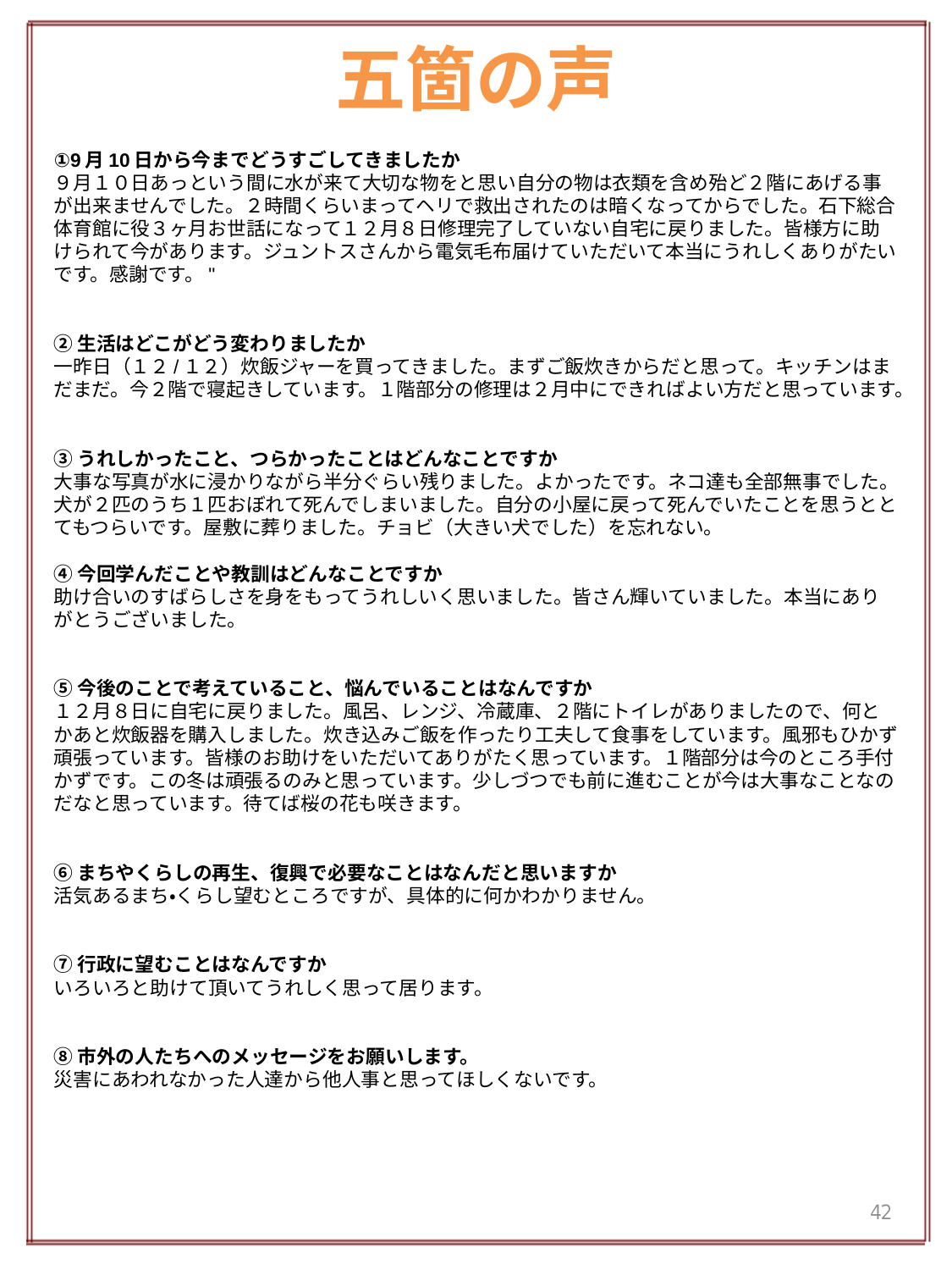

# 五箇の声
①9月10日から今までどうすごしてきましたか
９月１０日あっという間に水が来て大切な物をと思い自分の物は衣類を含め殆ど２階にあげる事が出来ませんでした。２時間くらいまってヘリで救出されたのは暗くなってからでした。石下総合体育館に役３ヶ月お世話になって１２月８日修理完了していない自宅に戻りました。皆様方に助けられて今があります。ジュントスさんから電気毛布届けていただいて本当にうれしくありがたいです。感謝です。"

②生活はどこがどう変わりましたか
一昨日（１２/１２）炊飯ジャーを買ってきました。まずご飯炊きからだと思って。キッチンはまだまだ。今２階で寝起きしています。１階部分の修理は２月中にできればよい方だと思っています。

③うれしかったこと、つらかったことはどんなことですか
大事な写真が水に浸かりながら半分ぐらい残りました。よかったです。ネコ達も全部無事でした。犬が２匹のうち１匹おぼれて死んでしまいました。自分の小屋に戻って死んでいたことを思うととてもつらいです。屋敷に葬りました。チョビ（大きい犬でした）を忘れない。

④今回学んだことや教訓はどんなことですか
助け合いのすばらしさを身をもってうれしいく思いました。皆さん輝いていました。本当にありがとうございました。

⑤今後のことで考えていること、悩んでいることはなんですか
１２月８日に自宅に戻りました。風呂、レンジ、冷蔵庫、２階にトイレがありましたので、何とかあと炊飯器を購入しました。炊き込みご飯を作ったり工夫して食事をしています。風邪もひかず頑張っています。皆様のお助けをいただいてありがたく思っています。１階部分は今のところ手付かずです。この冬は頑張るのみと思っています。少しづつでも前に進むことが今は大事なことなのだなと思っています。待てば桜の花も咲きます。

⑥まちやくらしの再生、復興で必要なことはなんだと思いますか
活気あるまち・くらし望むところですが、具体的に何かわかりません。

⑦行政に望むことはなんですか
いろいろと助けて頂いてうれしく思って居ります。

⑧市外の人たちへのメッセージをお願いします。
災害にあわれなかった人達から他人事と思ってほしくないです。

42